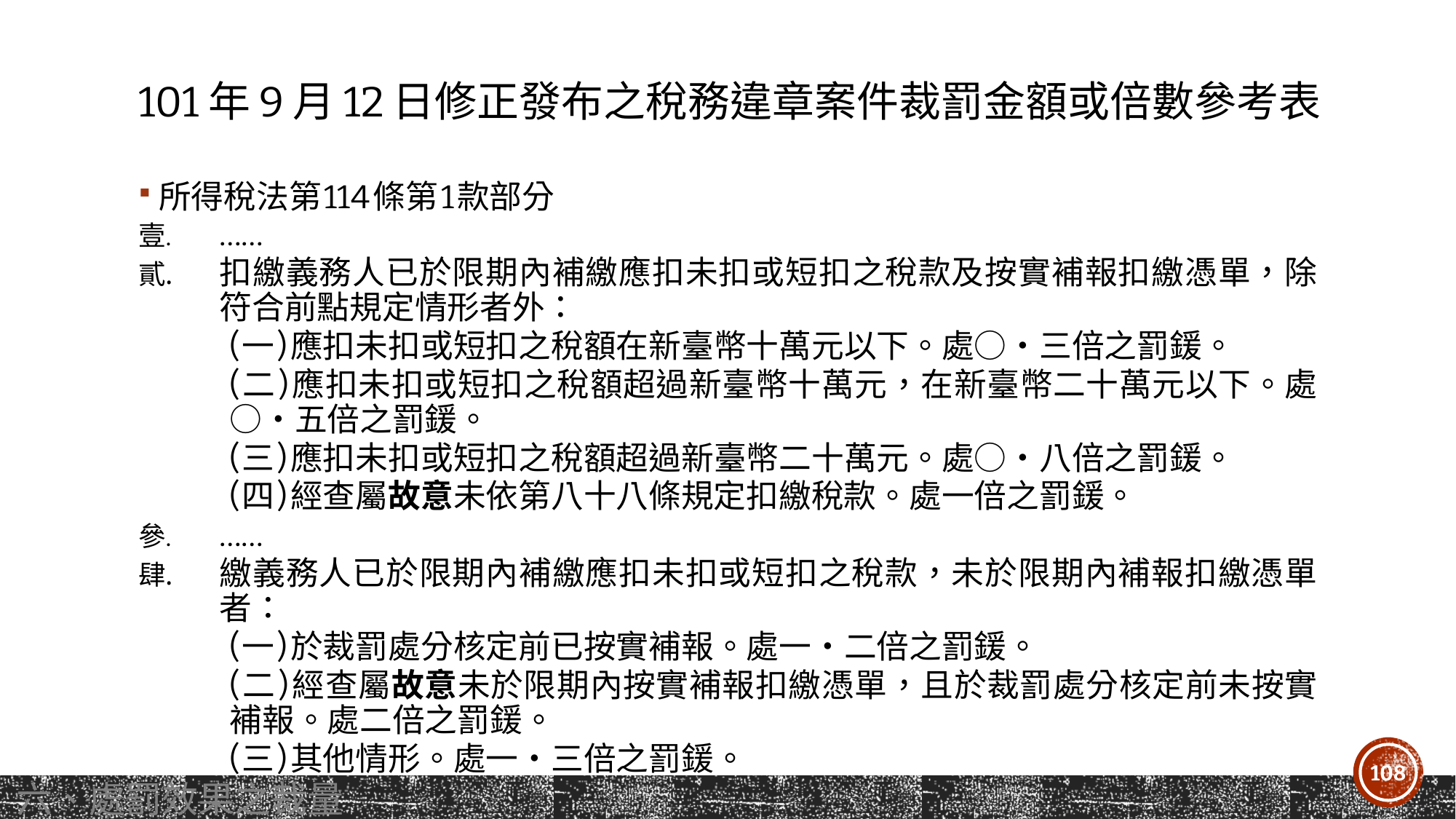

# 101年9月12日修正發布之稅務違章案件裁罰金額或倍數參考表
所得稅法第114條第1款部分
……
扣繳義務人已於限期內補繳應扣未扣或短扣之稅款及按實補報扣繳憑單，除符合前點規定情形者外：
(一)應扣未扣或短扣之稅額在新臺幣十萬元以下。處○‧三倍之罰鍰。
(二)應扣未扣或短扣之稅額超過新臺幣十萬元，在新臺幣二十萬元以下。處 ○‧五倍之罰鍰。
(三)應扣未扣或短扣之稅額超過新臺幣二十萬元。處○‧八倍之罰鍰。
(四)經查屬故意未依第八十八條規定扣繳稅款。處一倍之罰鍰。
……
繳義務人已於限期內補繳應扣未扣或短扣之稅款，未於限期內補報扣繳憑單者：
(一)於裁罰處分核定前已按實補報。處一‧二倍之罰鍰。
(二)經查屬故意未於限期內按實補報扣繳憑單，且於裁罰處分核定前未按實補報。處二倍之罰鍰。
(三)其他情形。處一‧三倍之罰鍰。

108